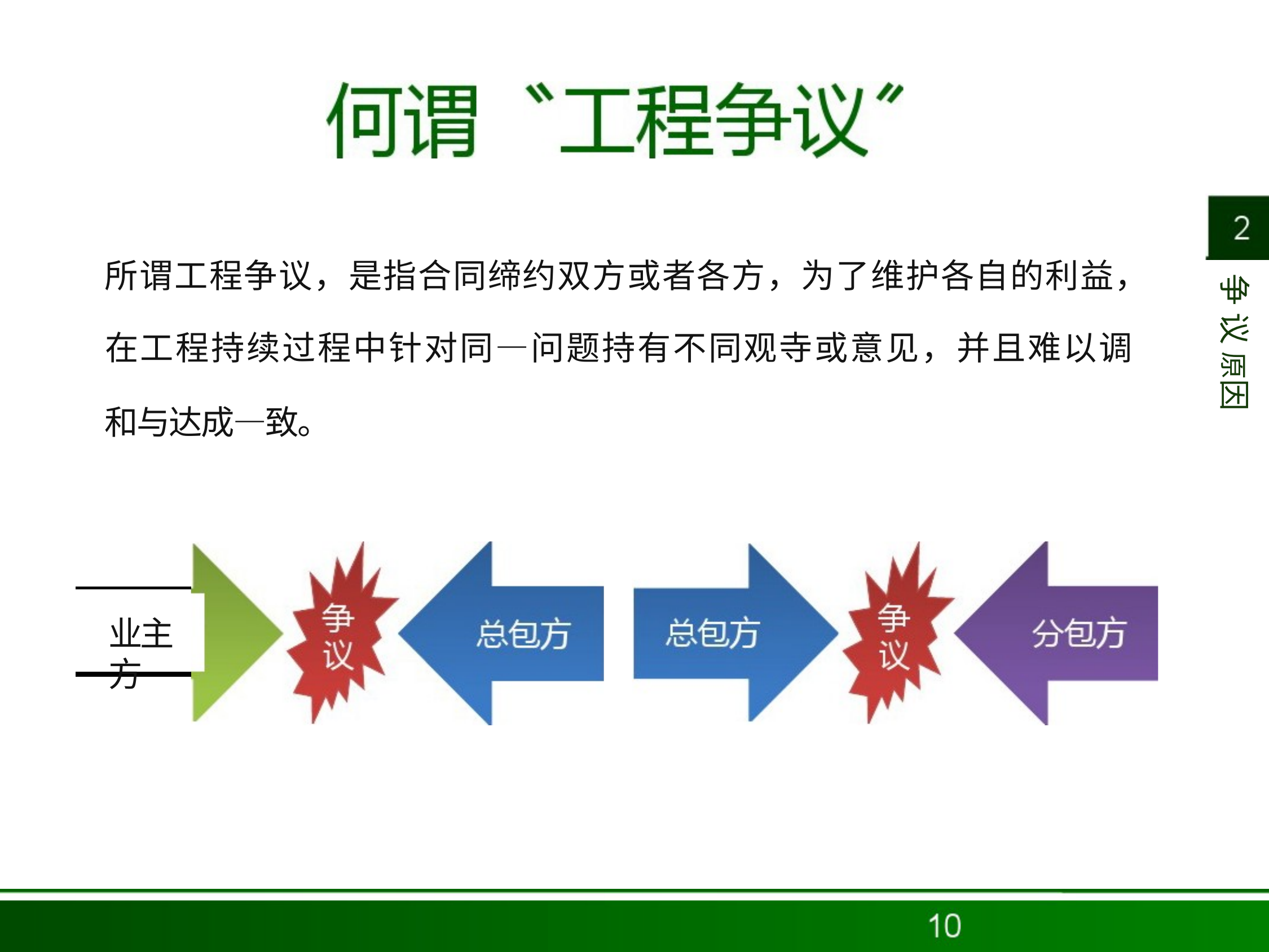

# 所谓工程争议，是指合同缔约双方或者各方，为了维护各自的利益，
争 议 原因
在工程持续过程中针对同—问题持有不同观寺或意见，并且难以调

和与达成—致。

业主方